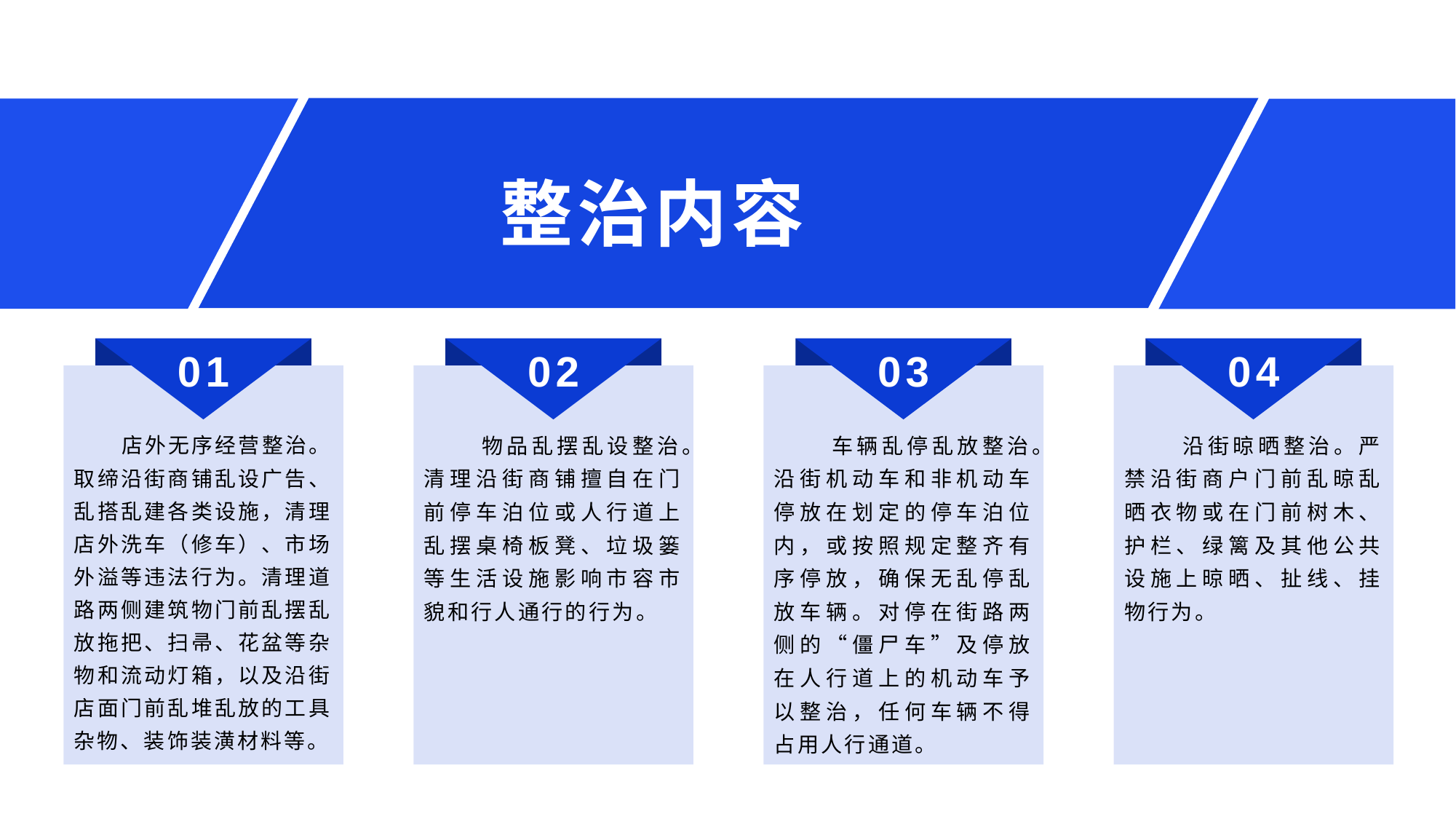

整治内容
01
02
03
04

      店外无序经营整治。取缔沿街商铺乱设广告、乱搭乱建各类设施，清理店外洗车（修车）、市场外溢等违法行为。清理道路两侧建筑物门前乱摆乱放拖把、扫帚、花盆等杂物和流动灯箱，以及沿街店面门前乱堆乱放的工具杂物、装饰装潢材料等。
      物品乱摆乱设整治。清理沿街商铺擅自在门前停车泊位或人行道上乱摆桌椅板凳、垃圾篓等生活设施影响市容市貌和行人通行的行为。
      车辆乱停乱放整治。沿街机动车和非机动车停放在划定的停车泊位内，或按照规定整齐有序停放，确保无乱停乱放车辆。对停在街路两侧的“僵尸车”及停放在人行道上的机动车予以整治，任何车辆不得占用人行通道。
      沿街晾晒整治。严禁沿街商户门前乱晾乱晒衣物或在门前树木、护栏、绿篱及其他公共设施上晾晒、扯线、挂物行为。